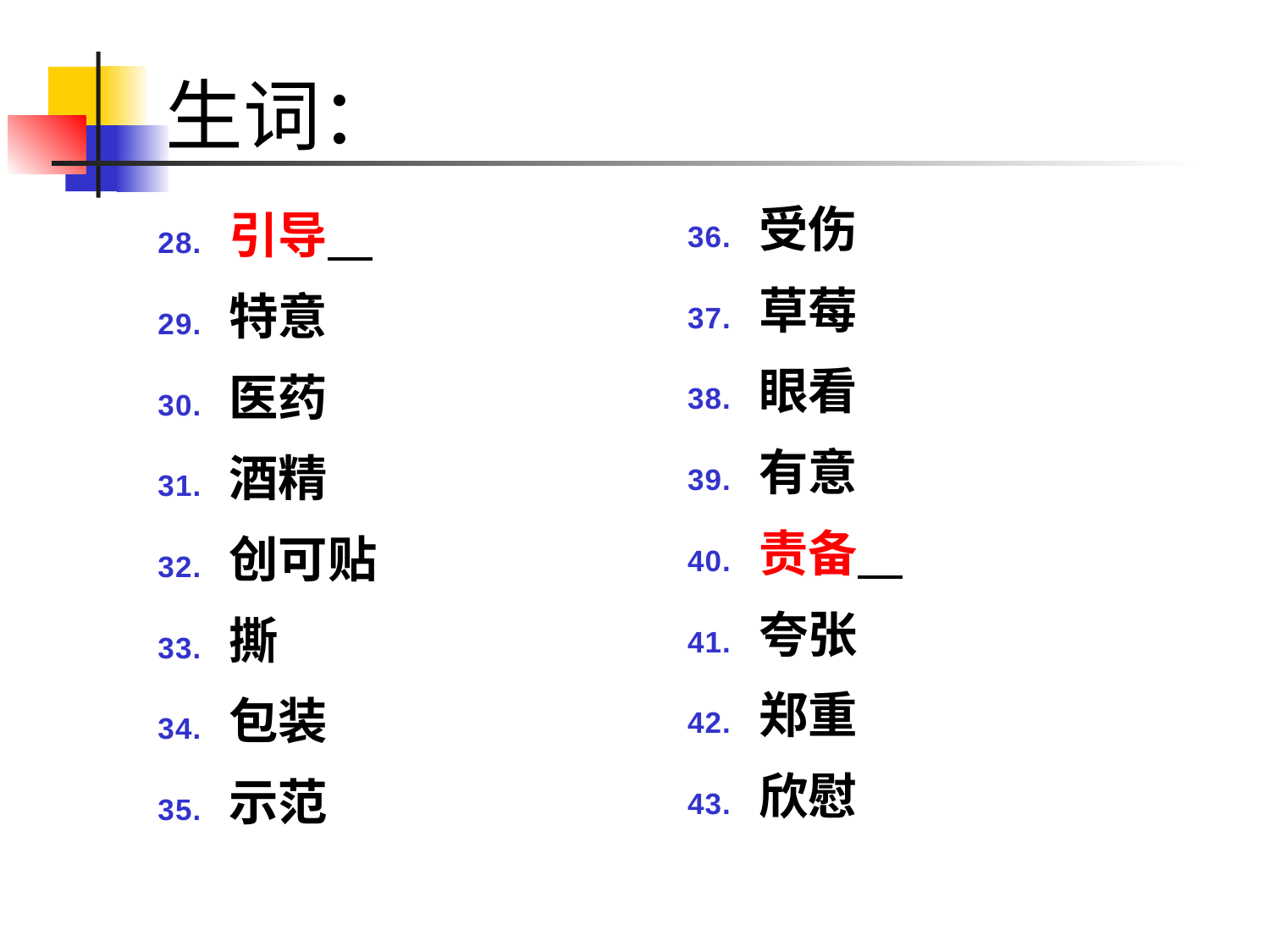

# 生词：
受伤
草莓
眼看
有意
责备
夸张
郑重
欣慰
引导
特意
医药
酒精
创可贴
撕
包装
示范